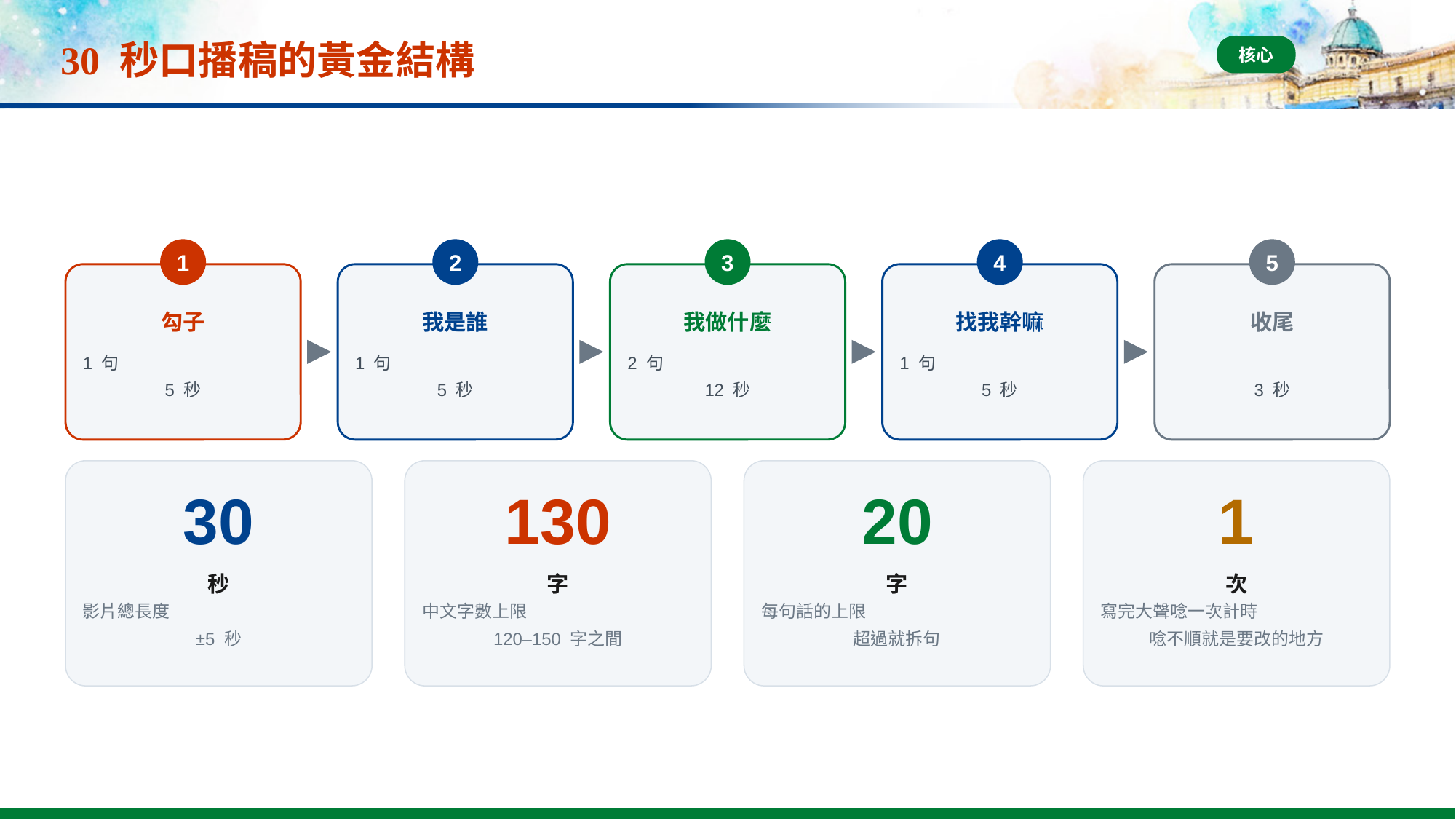

# 30 秒口播稿的黃金結構
核心
1
2
3
4
5

勾子
我是誰
我做什麼
找我幹嘛
收尾

1 句
5 秒
1 句
5 秒
2 句
12 秒
1 句
5 秒

3 秒

30
130
20
1
秒
字
字
次
影片總長度
±5 秒
中文字數上限
120–150 字之間
每句話的上限
超過就拆句
寫完大聲唸一次計時
唸不順就是要改的地方